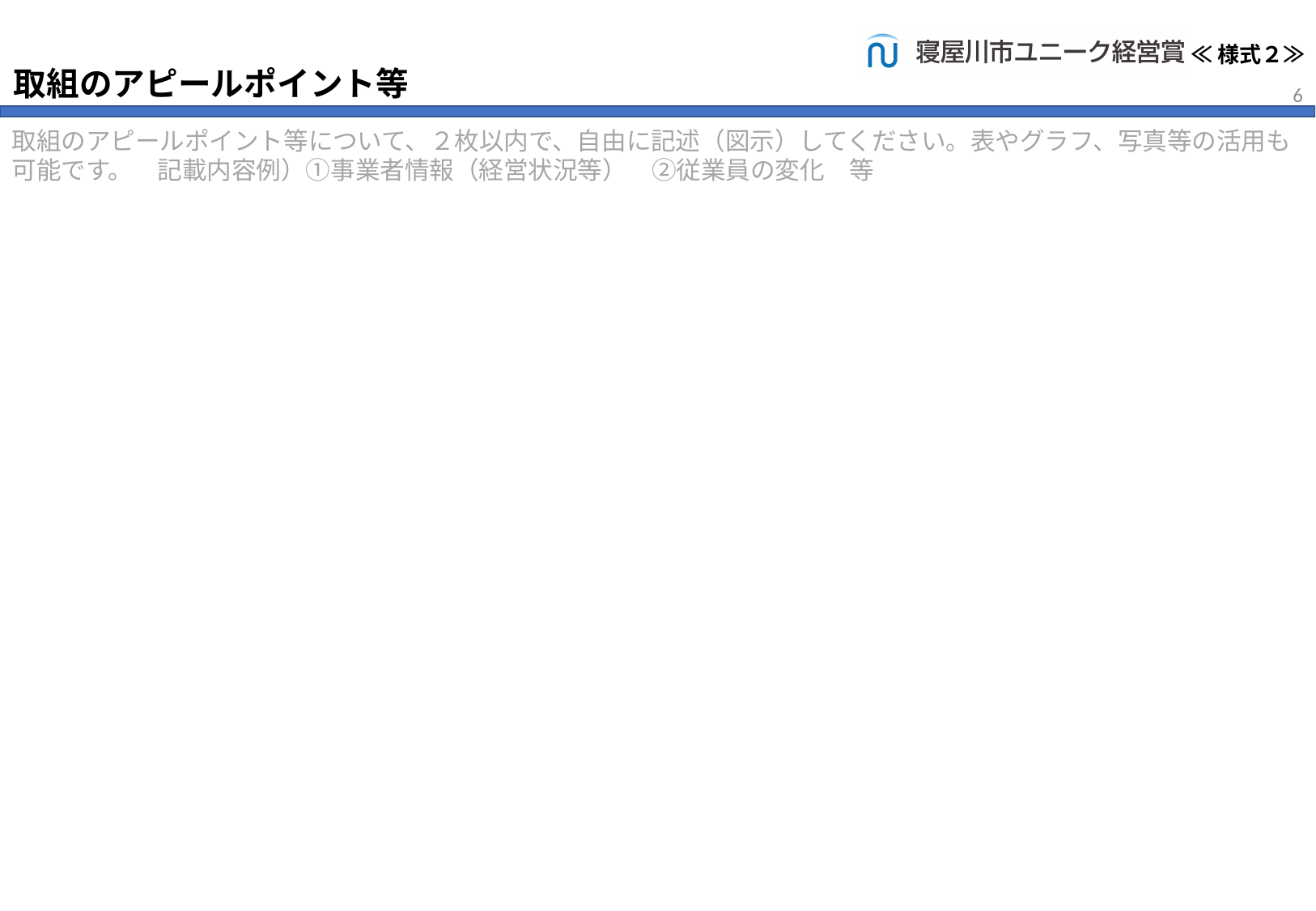

取組のアピールポイント等
6
取組のアピールポイント等について、２枚以内で、自由に記述（図示）してください。表やグラフ、写真等の活用も可能です。　記載内容例）①事業者情報（経営状況等）　②従業員の変化　等